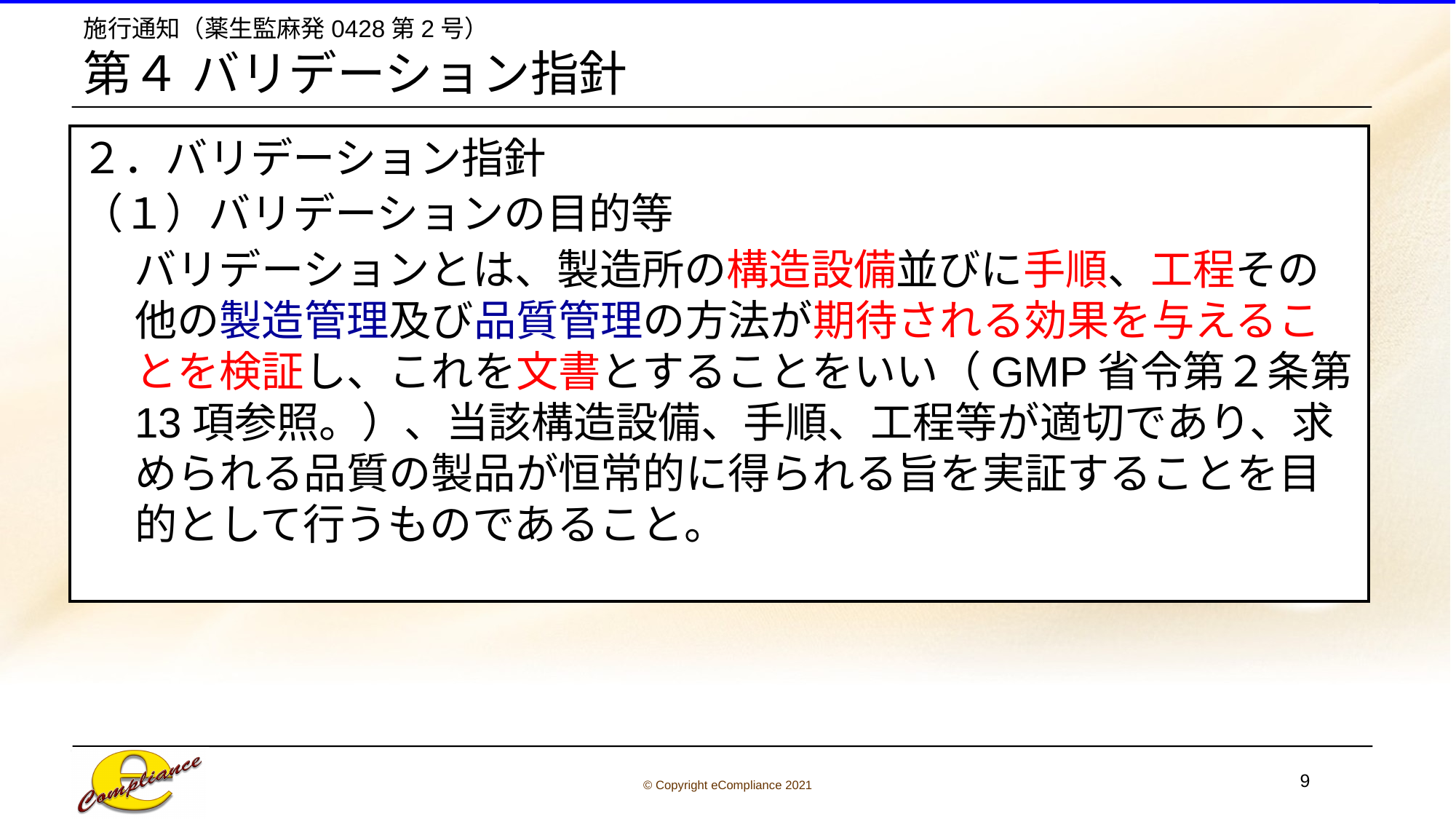

# 施行通知（薬生監麻発0428第2号） 第４ バリデーション指針
２．バリデーション指針
（１）バリデーションの目的等
バリデーションとは、製造所の構造設備並びに手順、工程その他の製造管理及び品質管理の方法が期待される効果を与えることを検証し、これを文書とすることをいい（GMP省令第２条第13項参照。）、当該構造設備、手順、工程等が適切であり、求められる品質の製品が恒常的に得られる旨を実証することを目的として行うものであること。